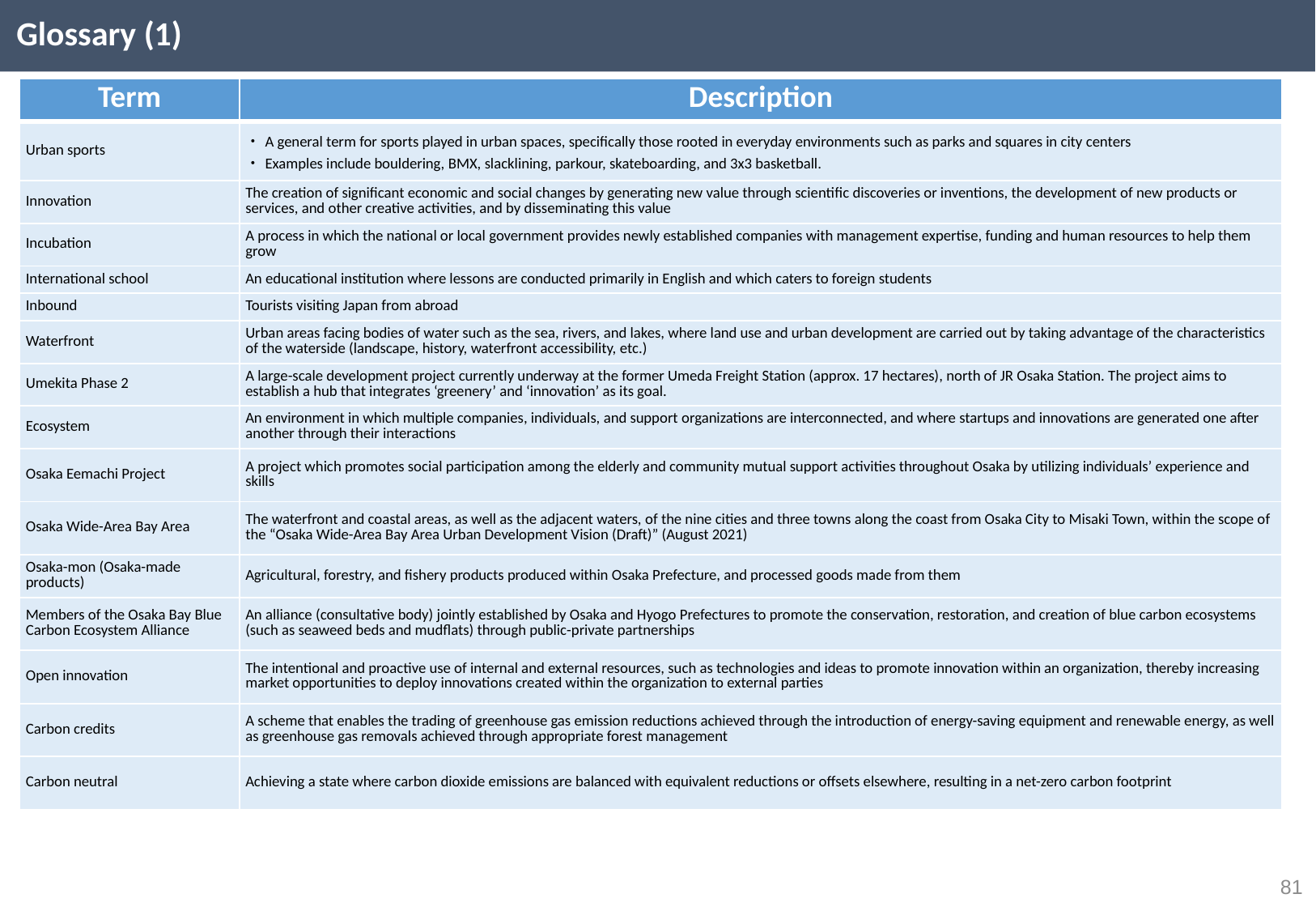

Glossary (1)
| Term | Description |
| --- | --- |
| Urban sports | ・A general term for sports played in urban spaces, specifically those rooted in everyday environments such as parks and squares in city centers ・Examples include bouldering, BMX, slacklining, parkour, skateboarding, and 3x3 basketball. |
| Innovation | The creation of significant economic and social changes by generating new value through scientific discoveries or inventions, the development of new products or services, and other creative activities, and by disseminating this value |
| Incubation | A process in which the national or local government provides newly established companies with management expertise, funding and human resources to help them grow |
| International school | An educational institution where lessons are conducted primarily in English and which caters to foreign students |
| Inbound | Tourists visiting Japan from abroad |
| Waterfront | Urban areas facing bodies of water such as the sea, rivers, and lakes, where land use and urban development are carried out by taking advantage of the characteristics of the waterside (landscape, history, waterfront accessibility, etc.) |
| Umekita Phase 2 | A large-scale development project currently underway at the former Umeda Freight Station (approx. 17 hectares), north of JR Osaka Station. The project aims to establish a hub that integrates ‘greenery’ and ‘innovation’ as its goal. |
| Ecosystem | An environment in which multiple companies, individuals, and support organizations are interconnected, and where startups and innovations are generated one after another through their interactions |
| Osaka Eemachi Project | A project which promotes social participation among the elderly and community mutual support activities throughout Osaka by utilizing individuals’ experience and skills |
| Osaka Wide-Area Bay Area | The waterfront and coastal areas, as well as the adjacent waters, of the nine cities and three towns along the coast from Osaka City to Misaki Town, within the scope of the “Osaka Wide-Area Bay Area Urban Development Vision (Draft)” (August 2021) |
| Osaka-mon (Osaka-made products) | Agricultural, forestry, and fishery products produced within Osaka Prefecture, and processed goods made from them |
| Members of the Osaka Bay Blue Carbon Ecosystem Alliance | An alliance (consultative body) jointly established by Osaka and Hyogo Prefectures to promote the conservation, restoration, and creation of blue carbon ecosystems (such as seaweed beds and mudflats) through public-private partnerships |
| Open innovation | The intentional and proactive use of internal and external resources, such as technologies and ideas to promote innovation within an organization, thereby increasing market opportunities to deploy innovations created within the organization to external parties |
| Carbon credits | A scheme that enables the trading of greenhouse gas emission reductions achieved through the introduction of energy-saving equipment and renewable energy, as well as greenhouse gas removals achieved through appropriate forest management |
| Carbon neutral | Achieving a state where carbon dioxide emissions are balanced with equivalent reductions or offsets elsewhere, resulting in a net-zero carbon footprint |
81